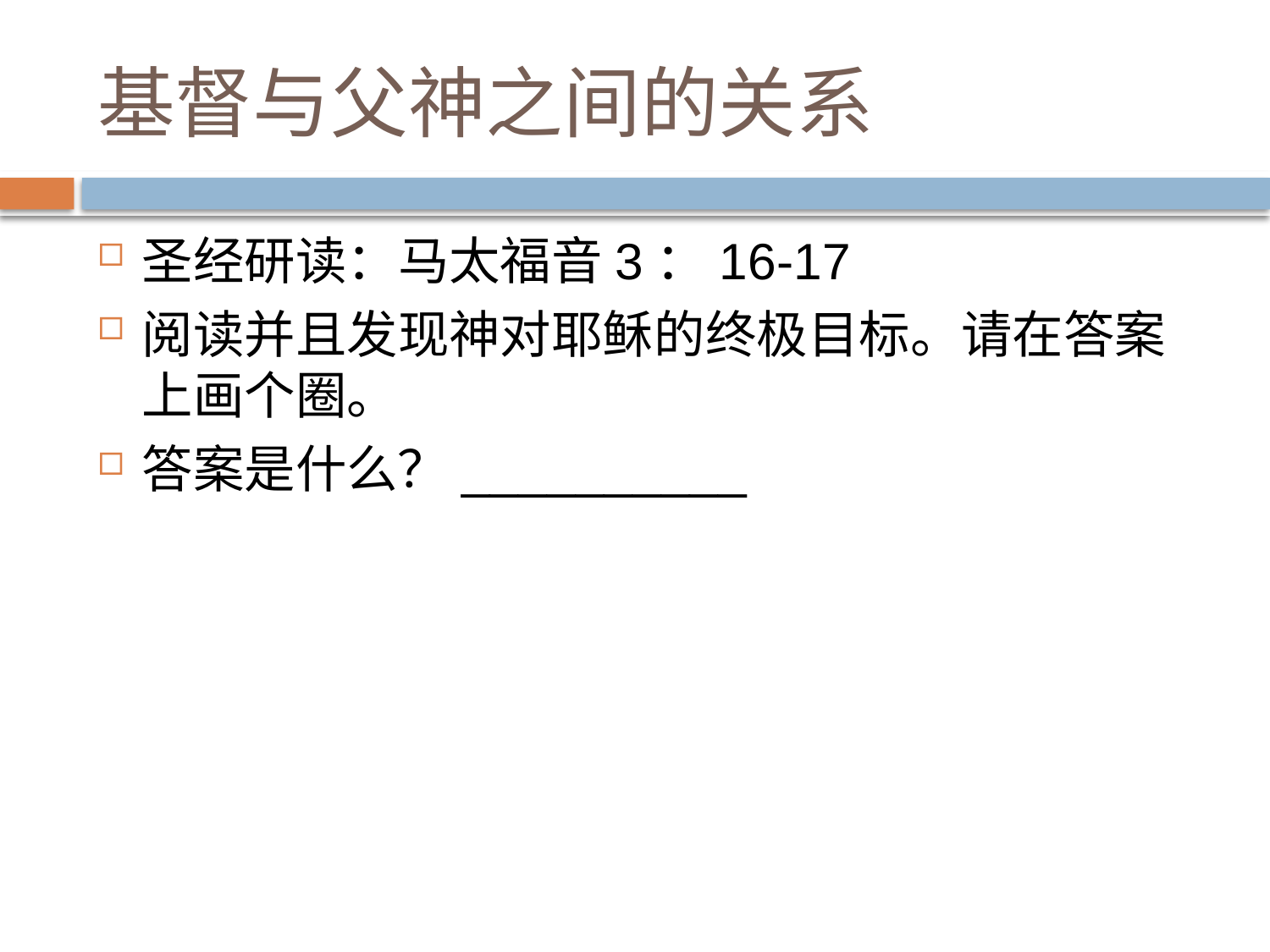

# 基督与父神之间的关系
圣经研读：马太福音3：16-17
阅读并且发现神对耶稣的终极目标。请在答案上画个圈。
答案是什么？__________